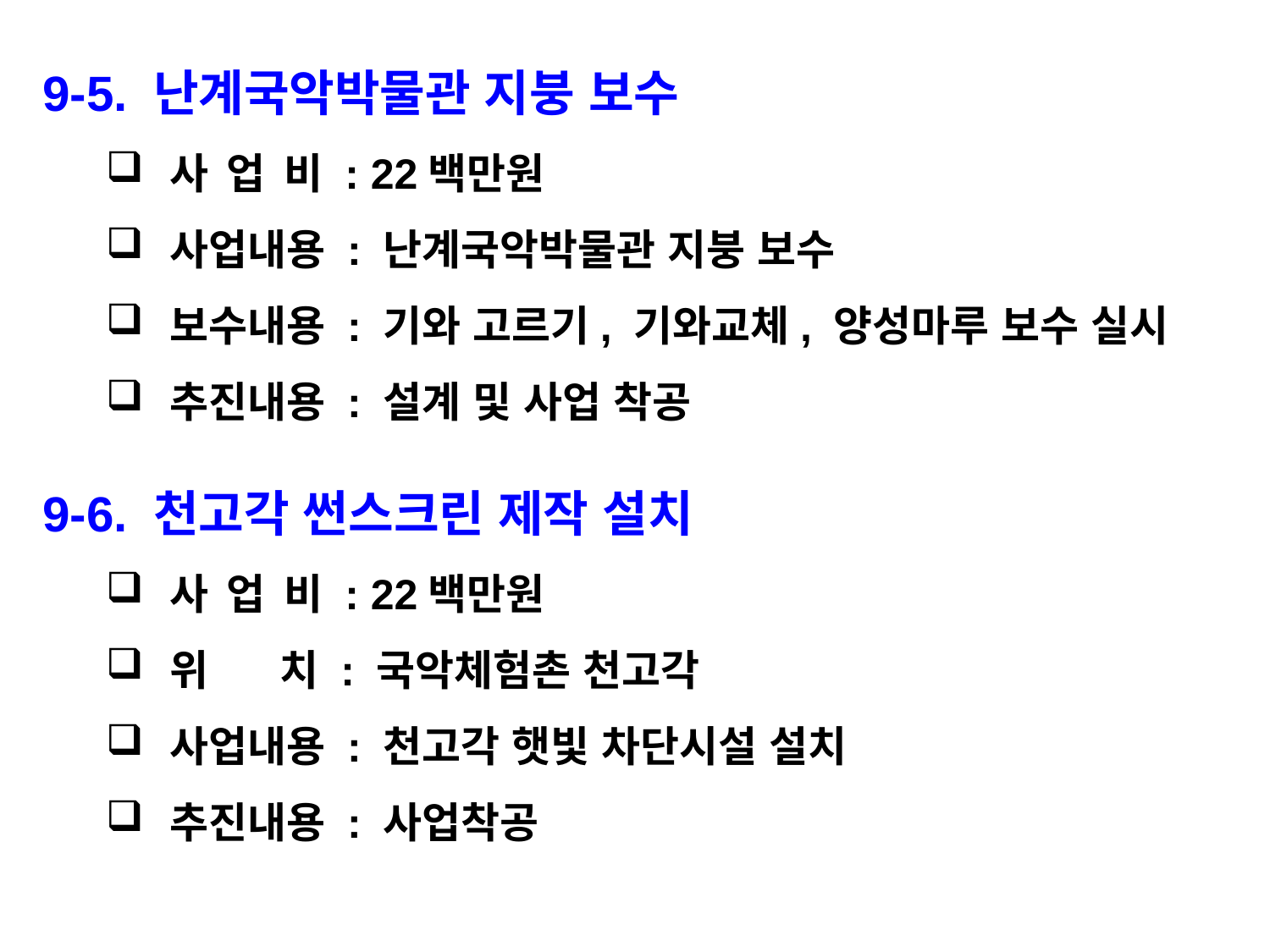

9-5. 난계국악박물관 지붕 보수
사 업 비 : 22백만원
사업내용 : 난계국악박물관 지붕 보수
보수내용 : 기와 고르기, 기와교체, 양성마루 보수 실시
추진내용 : 설계 및 사업 착공

9-6. 천고각 썬스크린 제작 설치
사 업 비 : 22백만원
위      치 : 국악체험촌 천고각
사업내용 : 천고각 햇빛 차단시설 설치
추진내용 : 사업착공